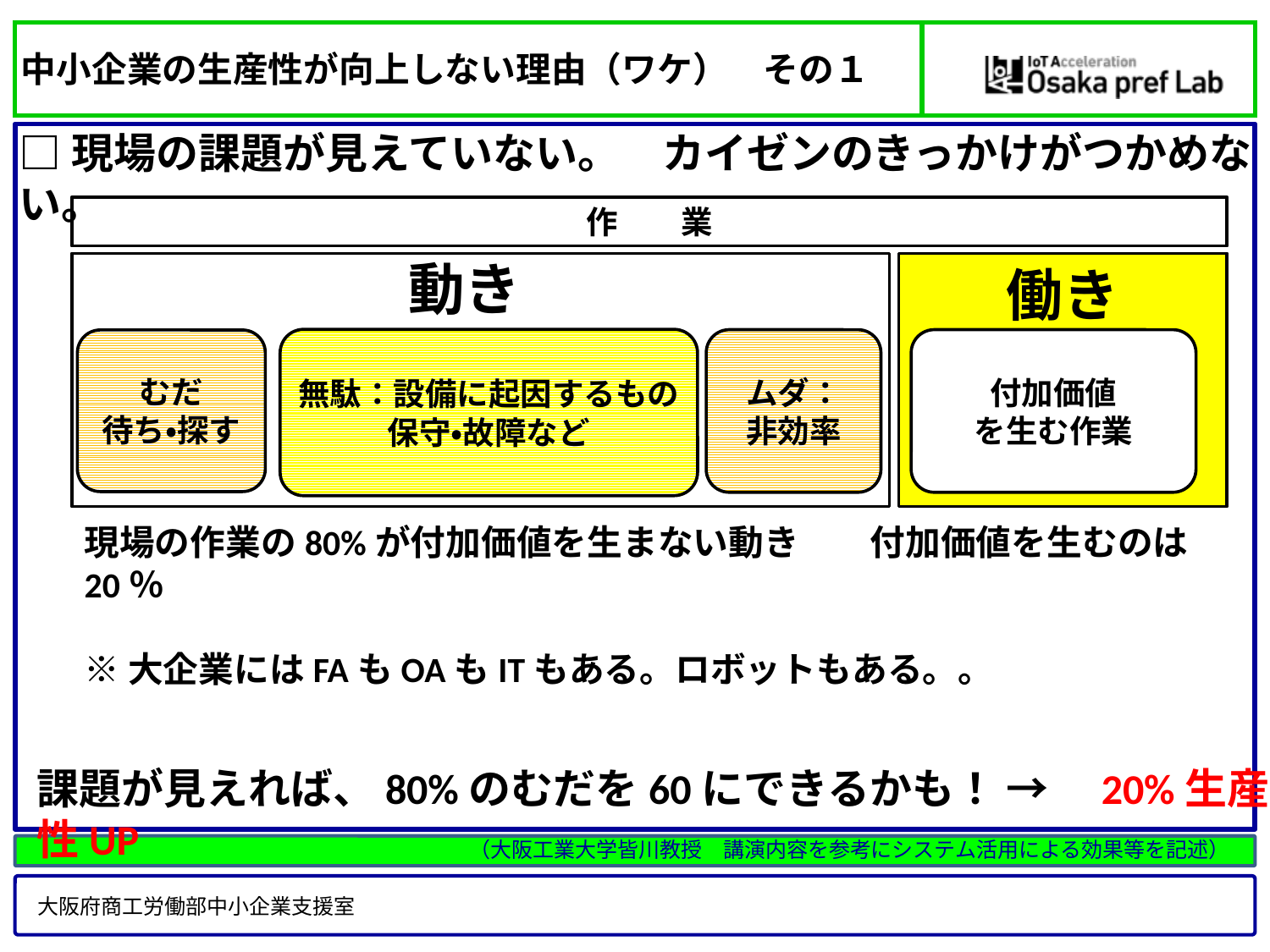

中小企業の生産性が向上しない理由（ワケ）　その１
□現場の課題が見えていない。　カイゼンのきっかけがつかめない。
作　　業
働き
動き
無駄：設備に起因するもの
保守・故障など
付加価値
を生む作業
ムダ：
非効率
むだ
待ち・探す
現場の作業の80%が付加価値を生まない動き　　付加価値を生むのは20％

※大企業にはFAもOAもITもある。ロボットもある。。
課題が見えれば、80%のむだを60にできるかも！ →　20%生産性UP
（大阪工業大学皆川教授　講演内容を参考にシステム活用による効果等を記述）